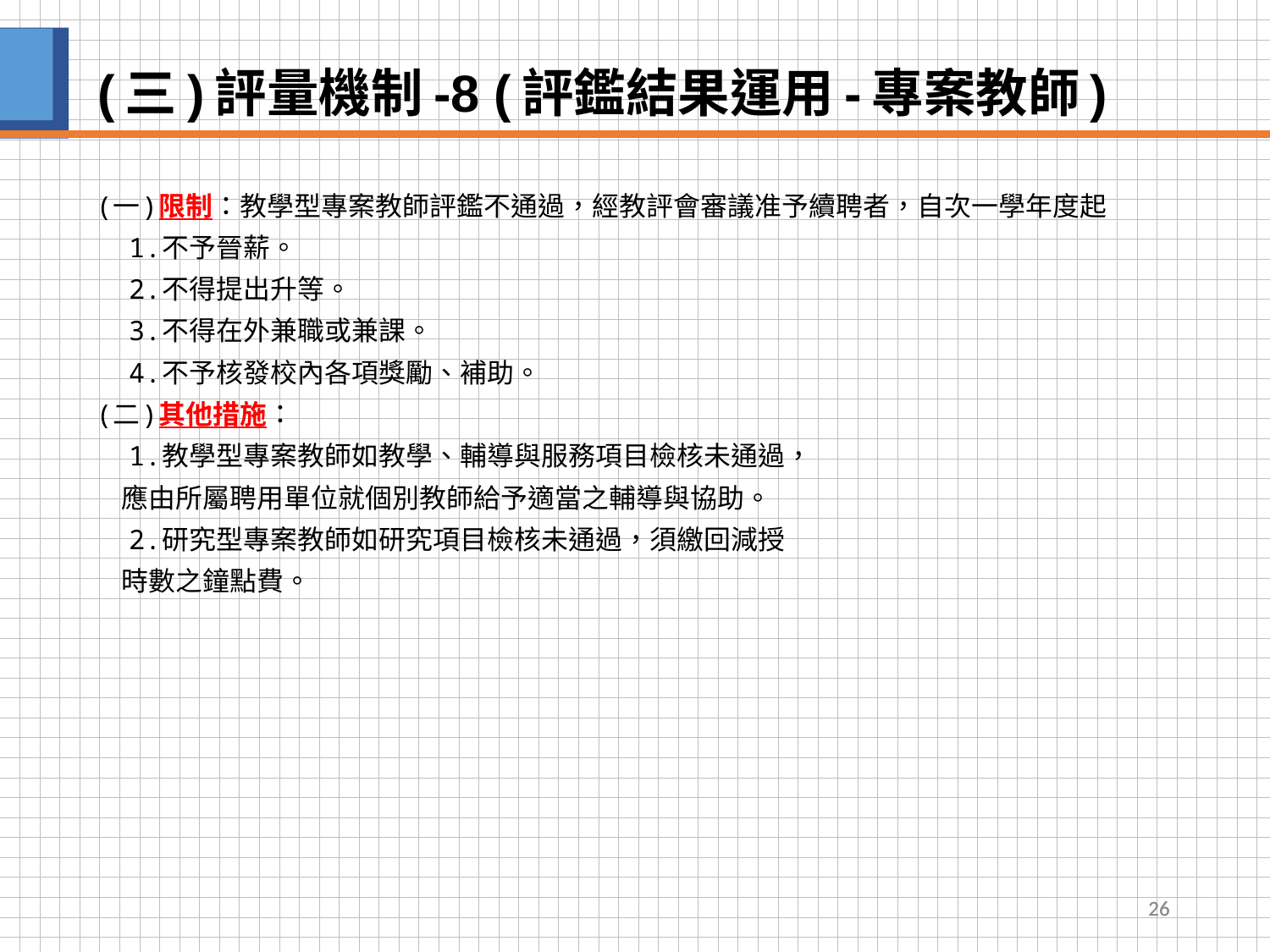

# (三)評量機制-8 (評鑑結果運用-專案教師)
(一)限制：教學型專案教師評鑑不通過，經教評會審議准予續聘者，自次一學年度起
  1.不予晉薪。
  2.不得提出升等。
  3.不得在外兼職或兼課。
  4.不予核發校內各項獎勵、補助。
(二)其他措施：
  1.教學型專案教師如教學、輔導與服務項目檢核未通過，
    應由所屬聘用單位就個別教師給予適當之輔導與協助。
  2.研究型專案教師如研究項目檢核未通過，須繳回減授
    時數之鐘點費。

26